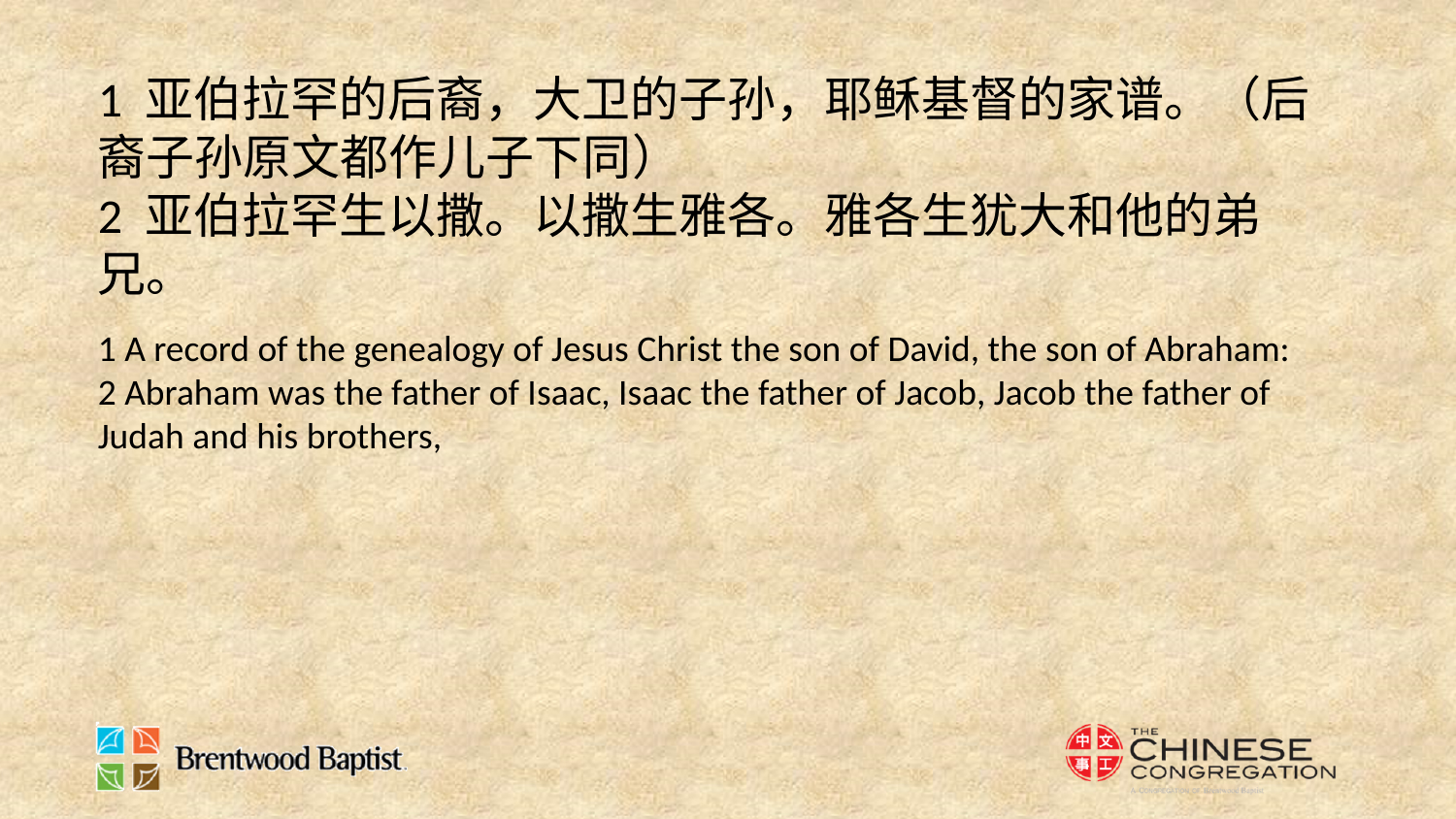

1 亚伯拉罕的后裔，大卫的子孙，耶稣基督的家谱。（后裔子孙原文都作儿子下同）
2 亚伯拉罕生以撒。以撒生雅各。雅各生犹大和他的弟兄。

1 A record of the genealogy of Jesus Christ the son of David, the son of Abraham:
2 Abraham was the father of Isaac, Isaac the father of Jacob, Jacob the father of Judah and his brothers,